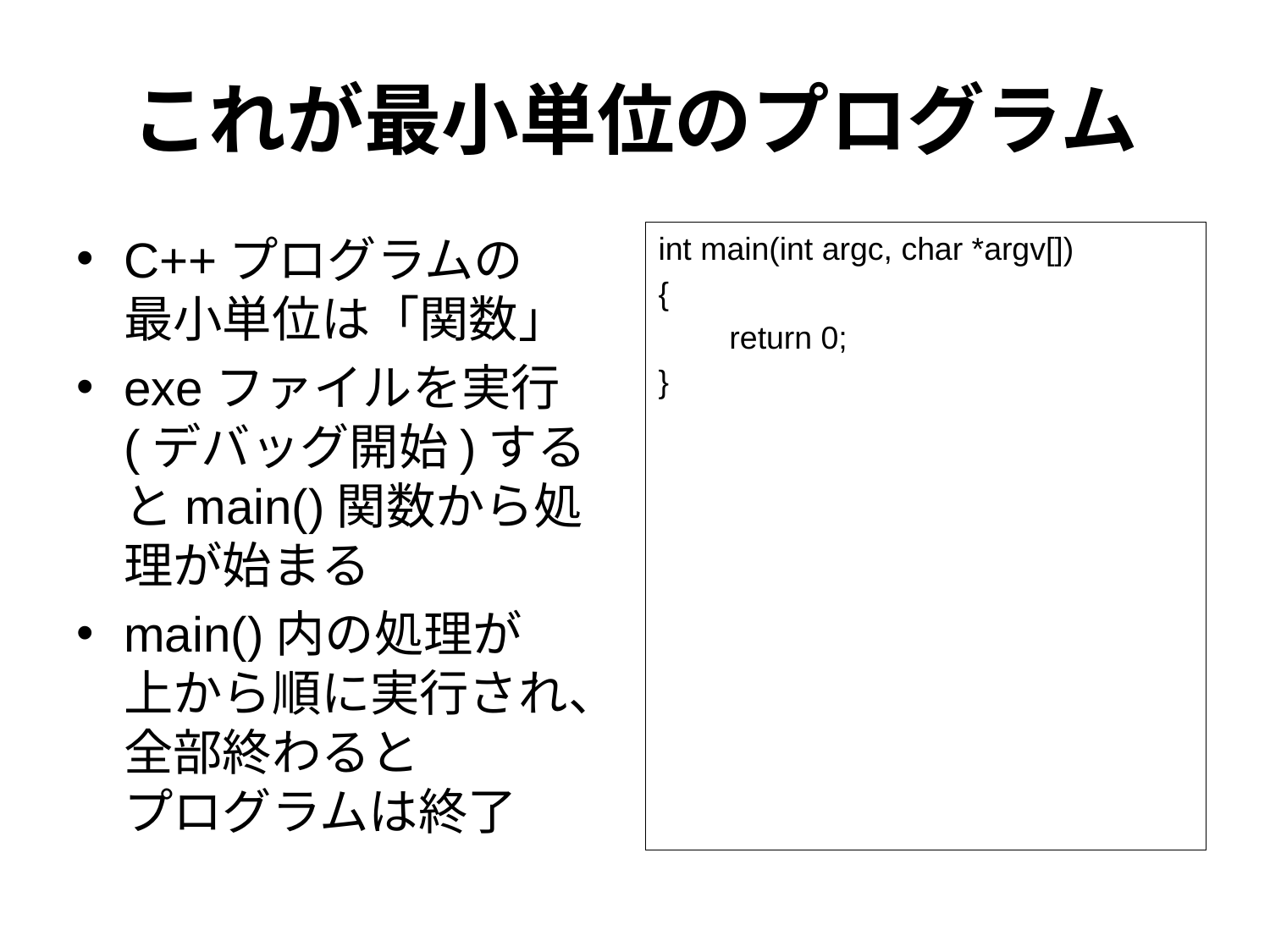

# これが最小単位のプログラム
C++プログラムの
最小単位は「関数」
exeファイルを実行
(デバッグ開始)するとmain()関数から処理が始まる
main()内の処理が
上から順に実行され、全部終わると
プログラムは終了
int main(int argc, char *argv[])
{
　　return 0;
}